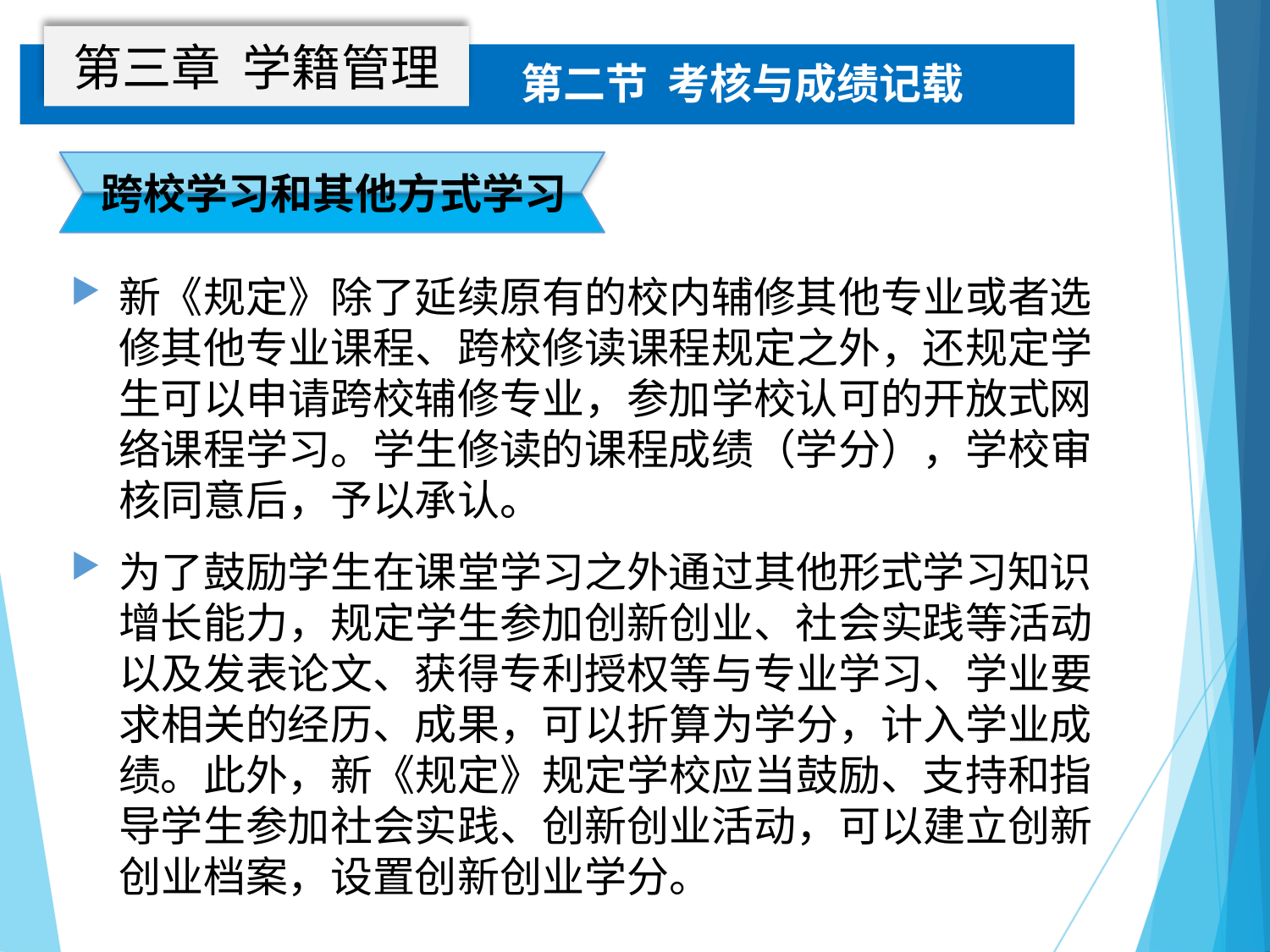

第三章  学籍管理
第二节  考核与成绩记载

跨校学习和其他方式学习

新《规定》除了延续原有的校内辅修其他专业或者选修其他专业课程、跨校修读课程规定之外，还规定学生可以申请跨校辅修专业，参加学校认可的开放式网络课程学习。学生修读的课程成绩（学分），学校审核同意后，予以承认。
为了鼓励学生在课堂学习之外通过其他形式学习知识增长能力，规定学生参加创新创业、社会实践等活动以及发表论文、获得专利授权等与专业学习、学业要求相关的经历、成果，可以折算为学分，计入学业成绩。此外，新《规定》规定学校应当鼓励、支持和指导学生参加社会实践、创新创业活动，可以建立创新创业档案，设置创新创业学分。